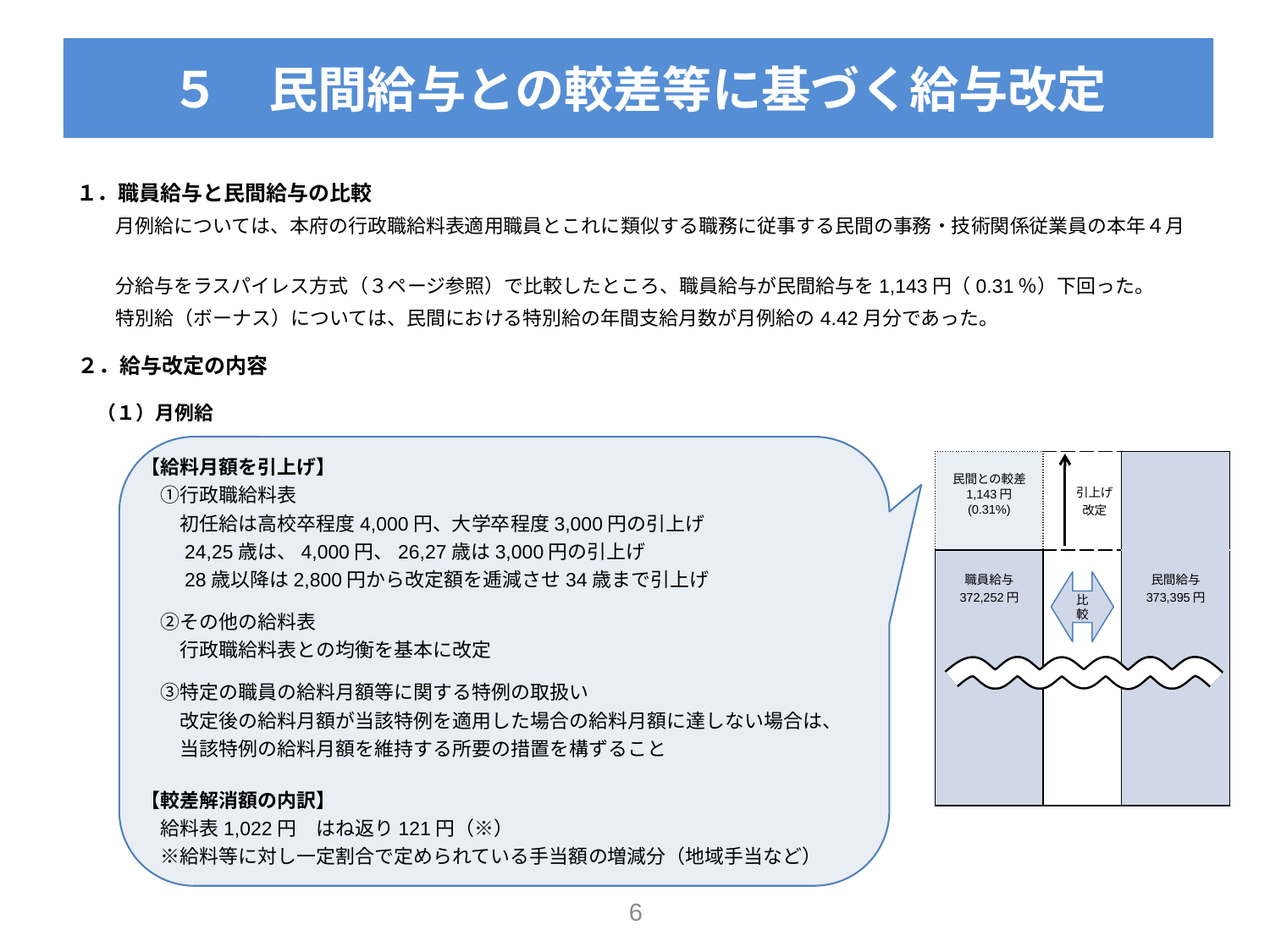

５　民間給与との較差等に基づく給与改定
１．職員給与と民間給与の比較
　月例給については、本府の行政職給料表適用職員とこれに類似する職務に従事する民間の事務・技術関係従業員の本年４月
　分給与をラスパイレス方式（３ページ参照）で比較したところ、職員給与が民間給与を1,143円（0.31％）下回った。
　特別給（ボーナス）については、民間における特別給の年間支給月数が月例給の4.42月分であった。
２．給与改定の内容

　（１）月例給
【給料月額を引上げ】
　①行政職給料表
　　初任給は高校卒程度4,000円、大学卒程度3,000円の引上げ
　　24,25歳は、4,000円、26,27歳は3,000円の引上げ
　　28歳以降は2,800円から改定額を逓減させ34歳まで引上げ

　②その他の給料表
　　行政職給料表との均衡を基本に改定

　③特定の職員の給料月額等に関する特例の取扱い
　　改定後の給料月額が当該特例を適用した場合の給料月額に達しない場合は、
　　当該特例の給料月額を維持する所要の措置を構ずること

【較差解消額の内訳】
　給料表1,022円　はね返り121円（※）
　※給料等に対し一定割合で定められている手当額の増減分（地域手当など）
| 民間との較差 1,143円 (0.31%) | 引上げ 　　改定 |  |
| --- | --- | --- |
| 職員給与 372,252円 |  | 民間給与 373,395円 |
比較

6